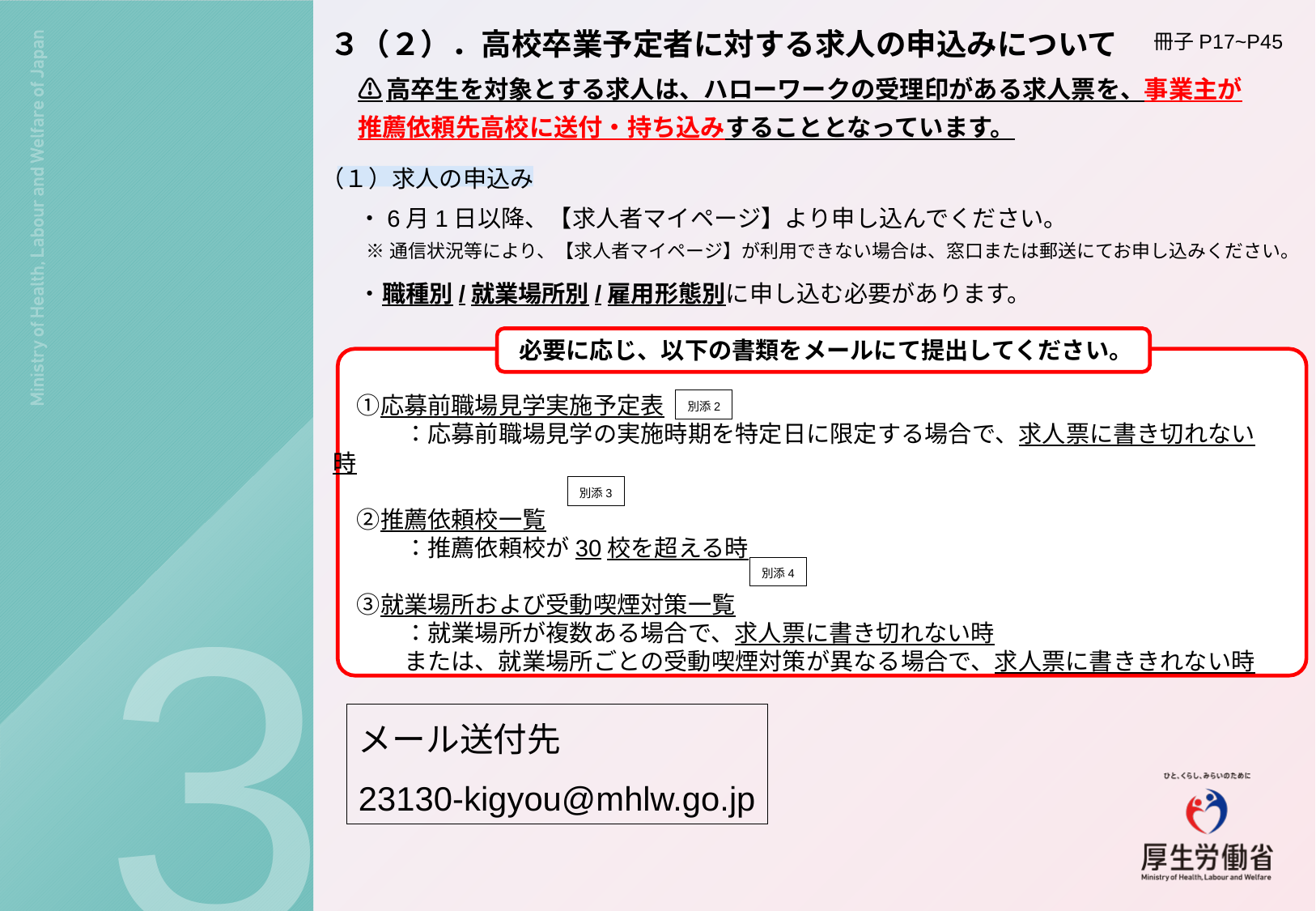

３（２）．高校卒業予定者に対する求人の申込みについて
冊子P17~P45
⚠高卒生を対象とする求人は、ハローワークの受理印がある求人票を、事業主が推薦依頼先高校に送付・持ち込みすることとなっています。
（１）求人の申込み
・6月1日以降、【求人者マイページ】より申し込んでください。
※通信状況等により、【求人者マイページ】が利用できない場合は、窓口または郵送にてお申し込みください。
・職種別/就業場所別/雇用形態別に申し込む必要があります。

必要に応じ、以下の書類をメールにて提出してください。

　①応募前職場見学実施予定表
　　　：応募前職場見学の実施時期を特定日に限定する場合で、求人票に書き切れない時

　②推薦依頼校一覧
　　　：推薦依頼校が30校を超える時

　③就業場所および受動喫煙対策一覧
　　　：就業場所が複数ある場合で、求人票に書き切れない時
　　　または、就業場所ごとの受動喫煙対策が異なる場合で、求人票に書ききれない時

別添2
別添3
3
別添4
メール送付先
23130-kigyou@mhlw.go.jp